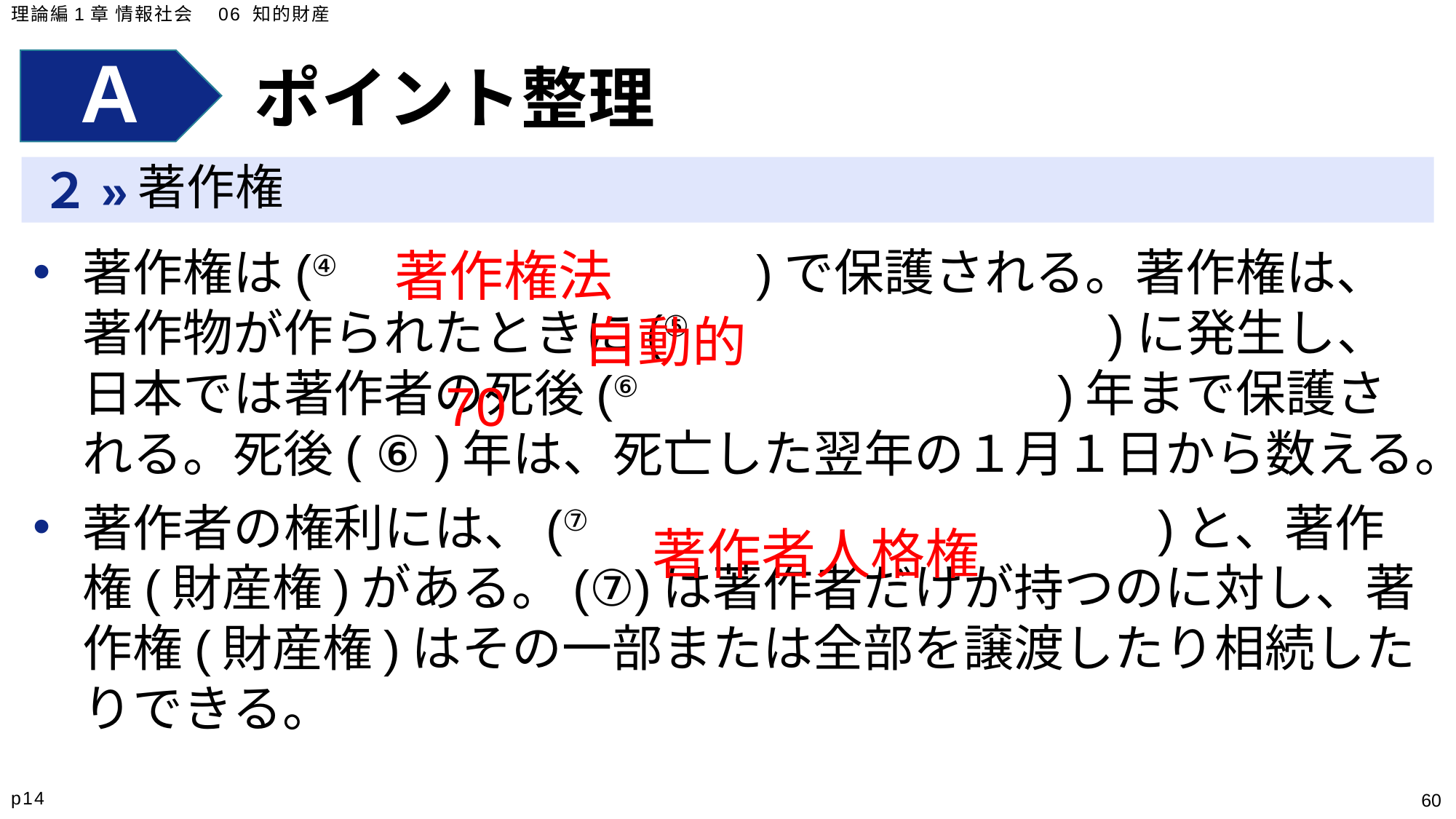

理論編1章 情報社会　06 知的財産
ポイント整理
著作権
著作権は(④　　　　　　　　)で保護される。著作権は、著作物が作られたときに(⑤　　　　　　　　)に発生し、日本では著作者の死後(⑥　　　　　　　　)年まで保護される。死後( ⑥ )年は、死亡した翌年の１月１日から数える。
著作者の権利には、(⑦　　　　　　　　　　　)と、著作権(財産権)がある。(⑦)は著作者だけが持つのに対し、著作権(財産権)はその一部または全部を譲渡したり相続したりできる。
著作権法
自動的
70
著作者人格権
p14
60